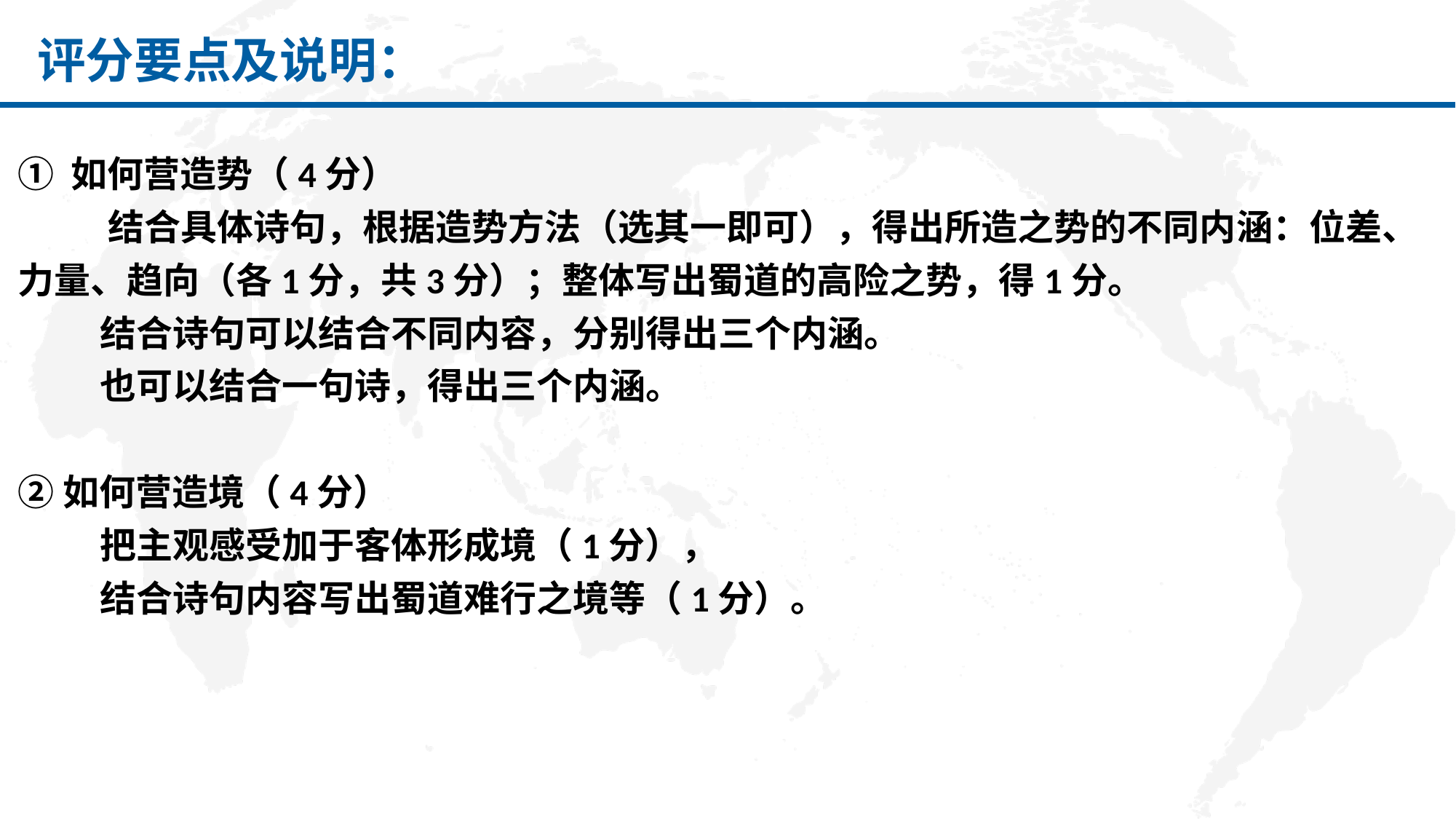

# 评分要点及说明：
① 如何营造势（4分）
          结合具体诗句，根据造势方法（选其一即可），得出所造之势的不同内涵：位差、力量、趋向（各1分，共3分）；整体写出蜀道的高险之势，得1分。
         结合诗句可以结合不同内容，分别得出三个内涵。
         也可以结合一句诗，得出三个内涵。

②如何营造境（4分）
         把主观感受加于客体形成境（1分），
         结合诗句内容写出蜀道难行之境等（1分）。